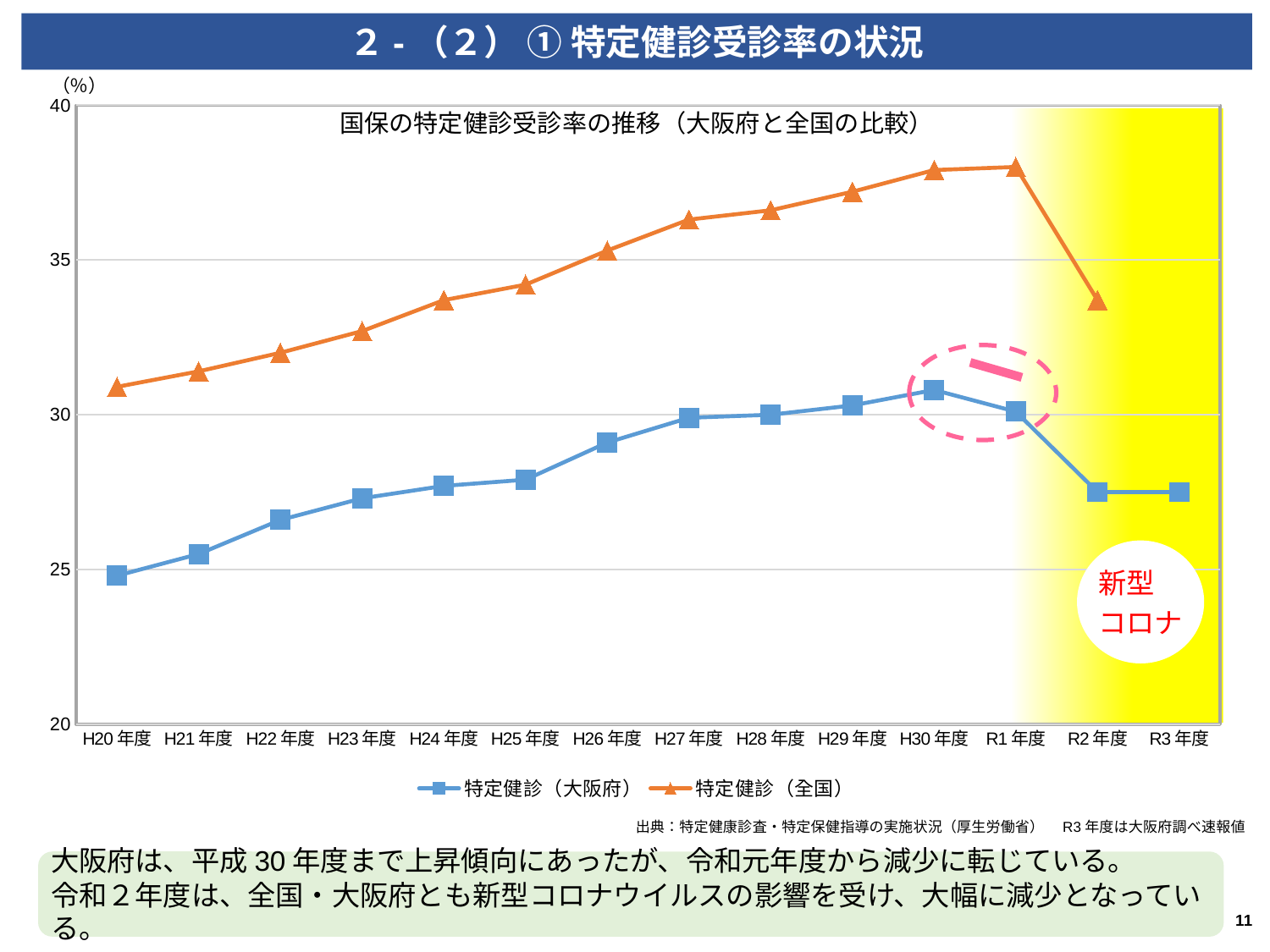

２-（２） ① 特定健診受診率の状況
（％）

### Chart

| Category | 特定健診（大阪府） | 特定健診（全国） |
|---|---|---|
| H20年度 | 24.8 | 30.9 |
| H21年度 | 25.5 | 31.4 |
| H22年度 | 26.6 | 32.0 |
| H23年度 | 27.3 | 32.7 |
| H24年度 | 27.7 | 33.7 |
| H25年度 | 27.9 | 34.2 |
| H26年度 | 29.1 | 35.3 |
| H27年度 | 29.9 | 36.3 |
| H28年度 | 30.0 | 36.6 |
| H29年度 | 30.3 | 37.2 |
| H30年度 | 30.8 | 37.9 |
| R1年度 | 30.1 | 38.0 |
| R2年度 | 27.5 | 33.7 |
| R3年度 | 27.5 | None |
国保の特定健診受診率の推移（大阪府と全国の比較）

出典：特定健康診査・特定保健指導の実施状況（厚生労働省）　R3年度は大阪府調べ速報値
大阪府は、平成30年度まで上昇傾向にあったが、令和元年度から減少に転じている。
令和２年度は、全国・大阪府とも新型コロナウイルスの影響を受け、大幅に減少となっている。
11